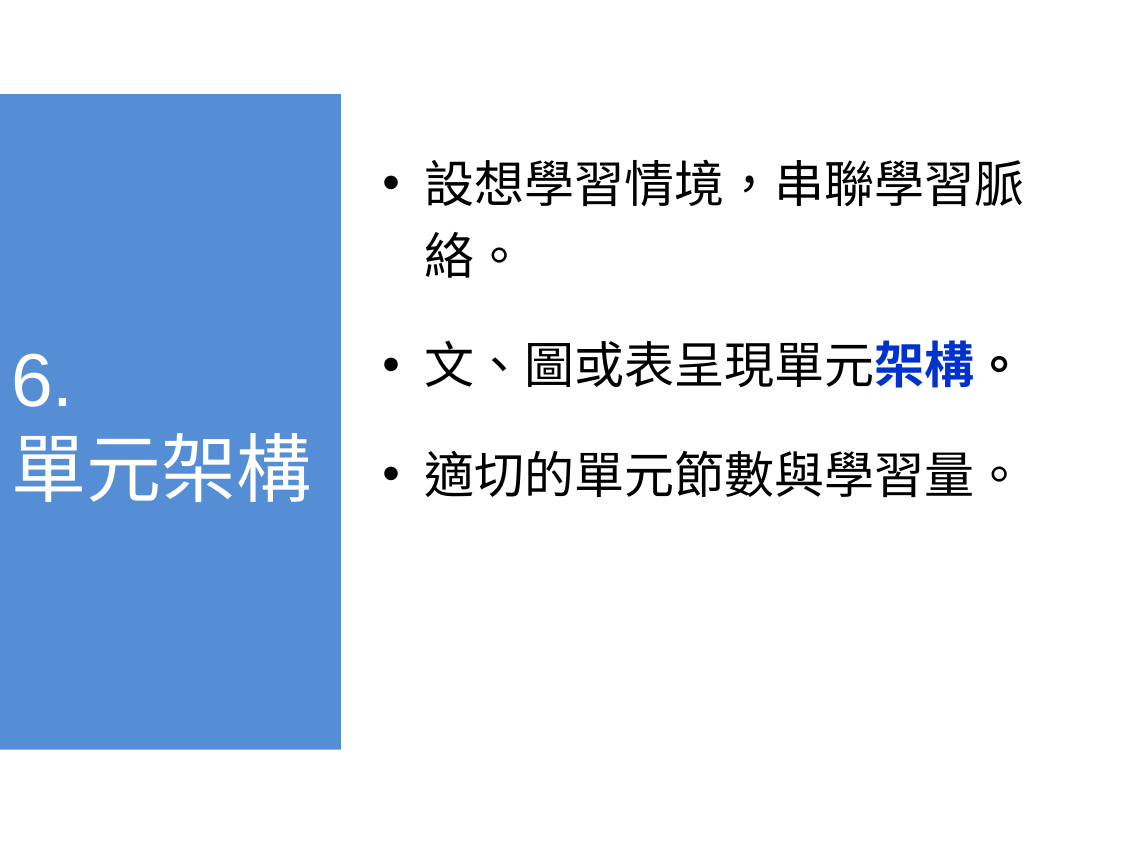

41
6.
單元架構
設想學習情境，串聯學習脈絡。
文、圖或表呈現單元架構。
適切的單元節數與學習量。